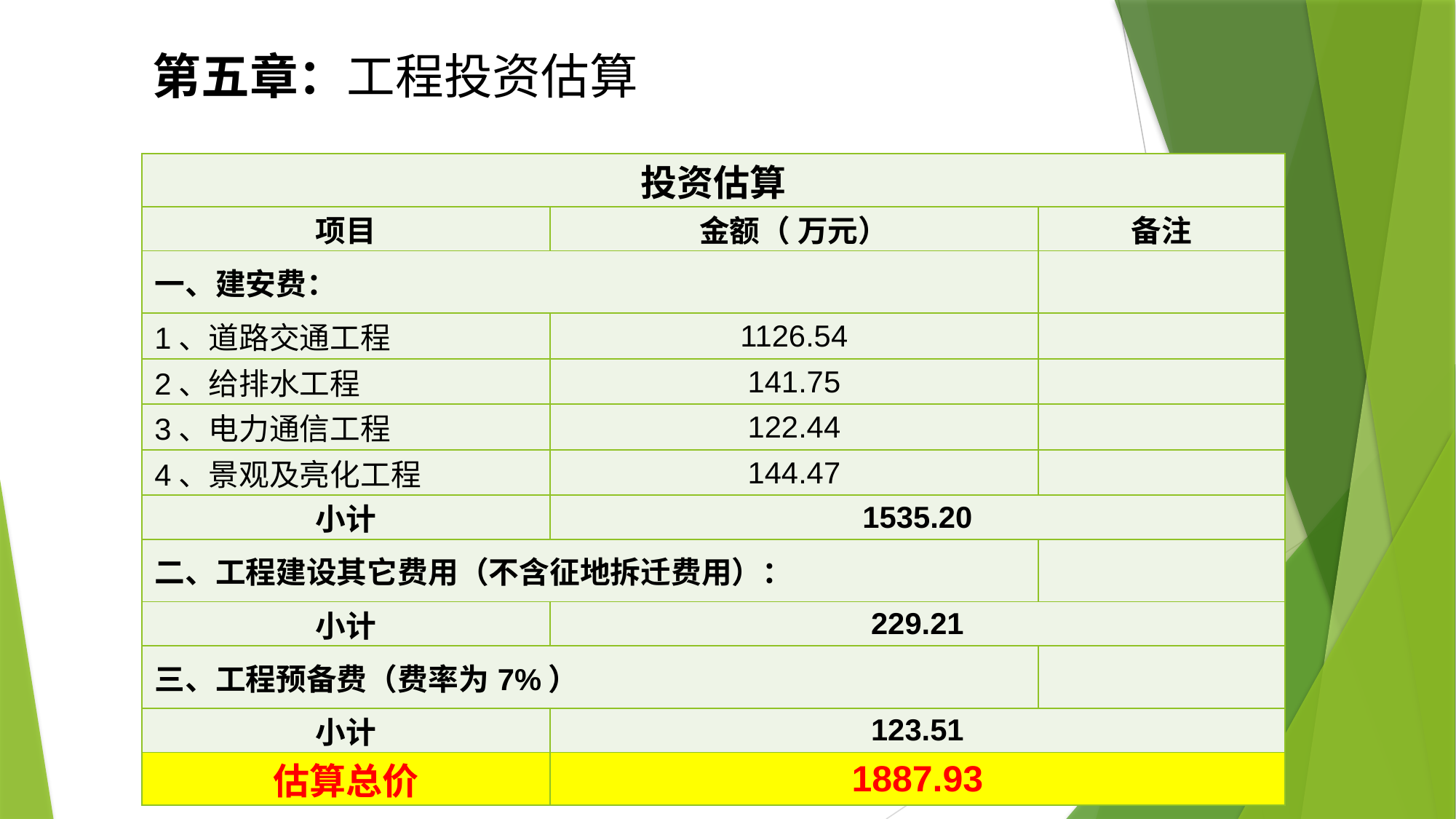

第五章：工程投资估算
| 投资估算 |  |  |
| --- | --- | --- |
| 项目 | 金额（ 万元） | 备注 |
| 一、建安费： |  |  |
| 1、道路交通工程 | 1126.54 |  |
| 2、给排水工程 | 141.75 |  |
| 3、电力通信工程 | 122.44 |  |
| 4、景观及亮化工程 | 144.47 |  |
| 小计 | 1535.20 |  |
| 二、工程建设其它费用（不含征地拆迁费用）： |  |  |
| 小计 | 229.21 |  |
| 三、工程预备费（费率为7%） |  |  |
| 小计 | 123.51 |  |
| 估算总价 | 1887.93 |  |